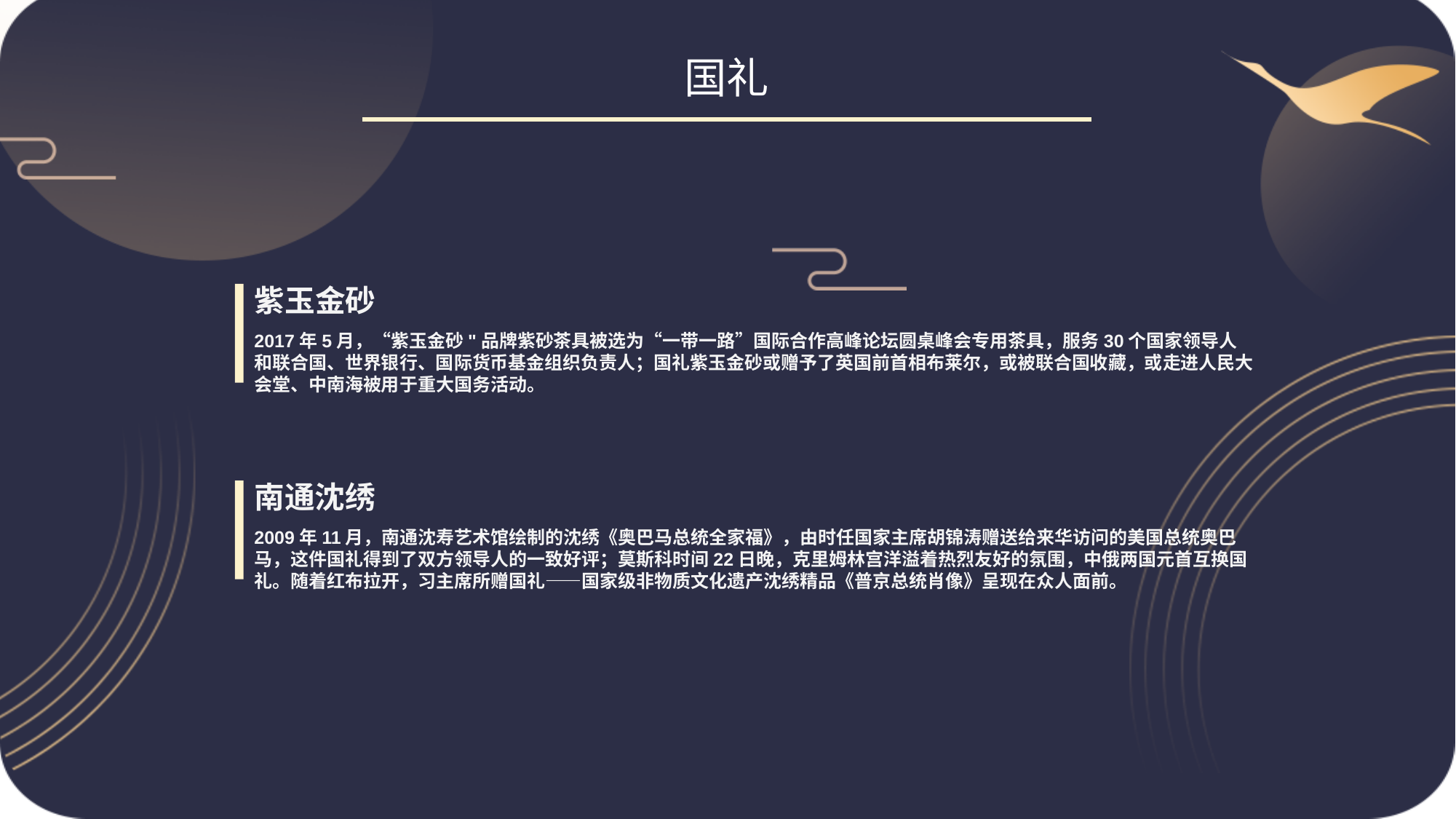

国礼
紫玉金砂
2017年5月，“紫玉金砂"品牌紫砂茶具被选为“一带一路”国际合作高峰论坛圆桌峰会专用茶具，服务30个国家领导人和联合国、世界银行、国际货币基金组织负责人；国礼紫玉金砂或赠予了英国前首相布莱尔，或被联合国收藏，或走进人民大会堂、中南海被用于重大国务活动。

南通沈绣
2009年11月，南通沈寿艺术馆绘制的沈绣《奥巴马总统全家福》，由时任国家主席胡锦涛赠送给来华访问的美国总统奥巴马，这件国礼得到了双方领导人的一致好评；莫斯科时间22日晚，克里姆林宫洋溢着热烈友好的氛围，中俄两国元首互换国礼。随着红布拉开，习主席所赠国礼——国家级非物质文化遗产沈绣精品《普京总统肖像》呈现在众人面前。